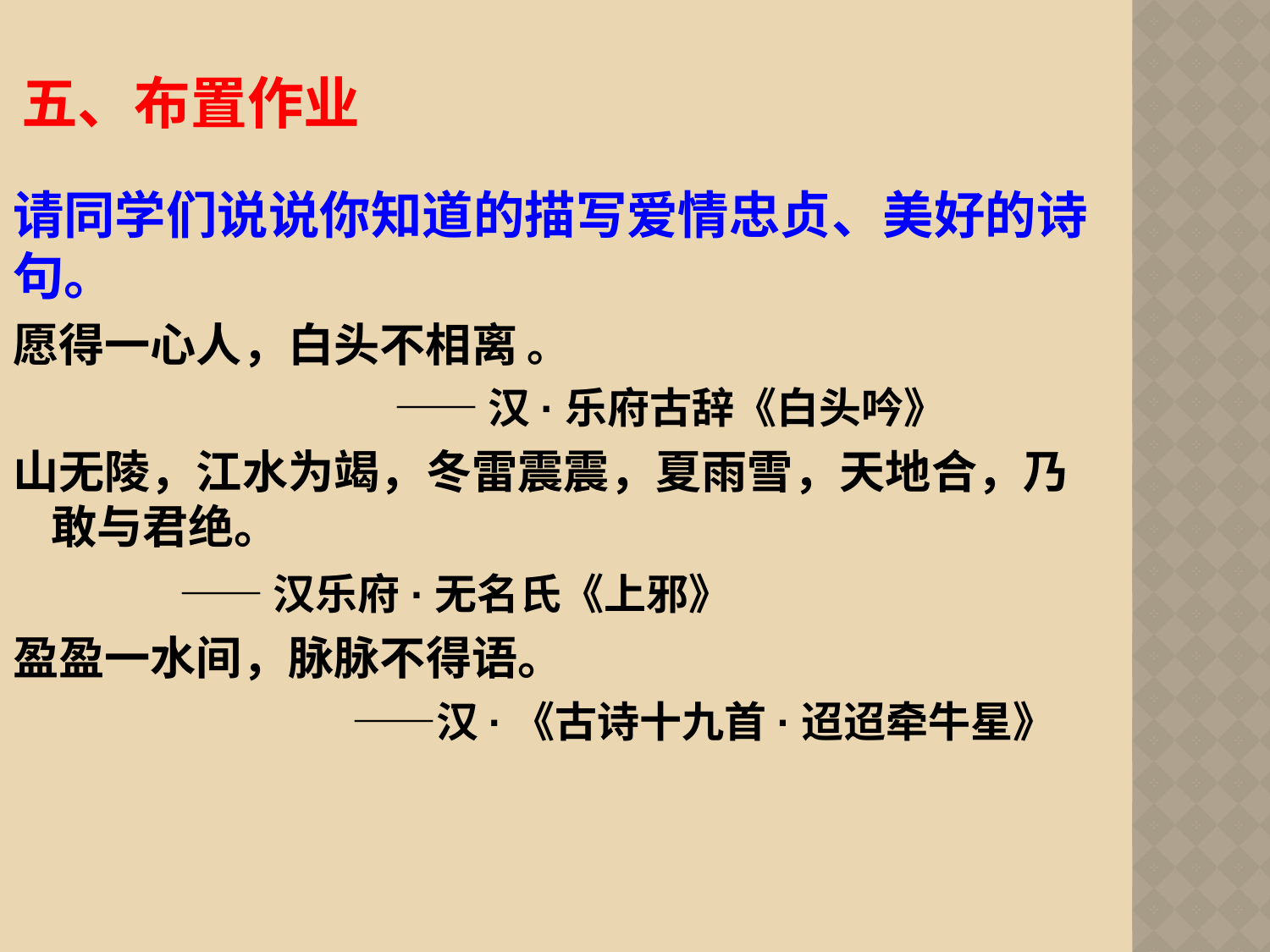

# 五、布置作业
请同学们说说你知道的描写爱情忠贞、美好的诗句。
愿得一心人，白头不相离 。
　　　　　　　　　—— 汉·乐府古辞《白头吟》
山无陵，江水为竭，冬雷震震，夏雨雪，天地合，乃敢与君绝。
                ——汉乐府·无名氏《上邪》
盈盈一水间，脉脉不得语。
　　　　　　　　——汉·《古诗十九首·迢迢牵牛星》